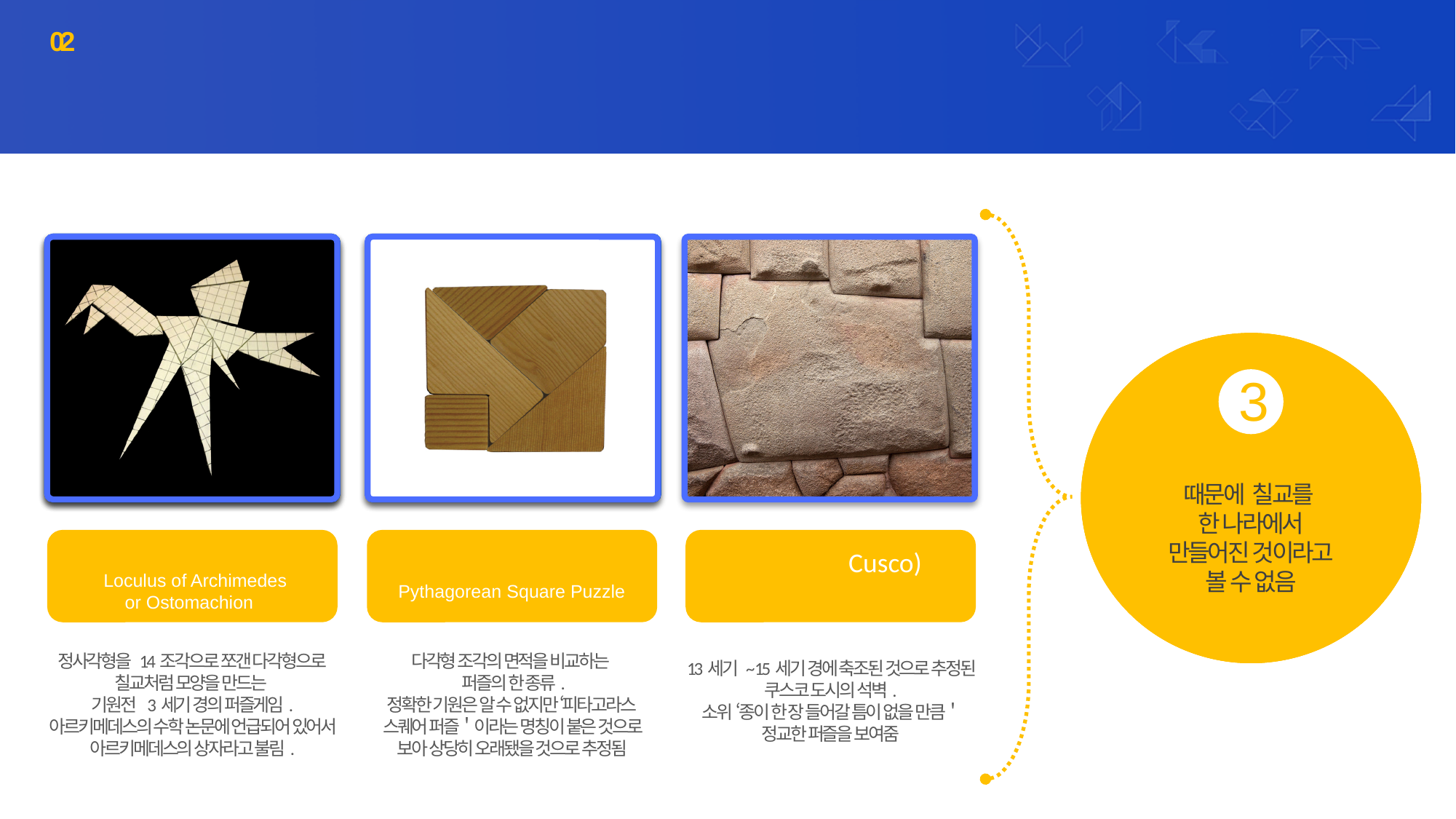

02
칠교의 유래
# 칠교가 중국에서 만들어졌다는데… 사실인가요?

칠교 같은 도형 맞추기는
어느 나라,
어느  문명권에나 있는  문화이자 놀이
1

그런 도형 맞추기가
서로 영향을 주고 받으며 전해 내려온 것이
바로 칠교!
2

때문에  칠교를
한 나라에서
만들어진 것이라고
볼 수 없음
3
아르키메데스의 상자
(Loculus of Archimedes or Ostomachion)
정사각형을 14조각으로 쪼갠 다각형으로
칠교처럼 모양을 만드는
기원전  3세기 경의 퍼즐게임.
아르키메데스의 수학 논문에 언급되어 있어서 아르키메데스의 상자라고 불림.
피타고라스 스퀘어 퍼즐
(Pythagorean Square Puzzle)
다각형 조각의 면적을 비교하는
 퍼즐의 한 종류.
정확한 기원은 알 수 없지만 ‘피타고라스  스퀘어 퍼즐＇이라는 명칭이 붙은 것으로 보아 상당히 오래됐을 것으로 추정됨
잉카의 쿠스코(Cusco) 12각 석벽
13세기 ~ 15세기 경에 축조된 것으로 추정된 쿠스코 도시의 석벽.
소위  ‘종이 한 장 들어갈 틈이 없을 만큼＇정교한 퍼즐을 보여줌